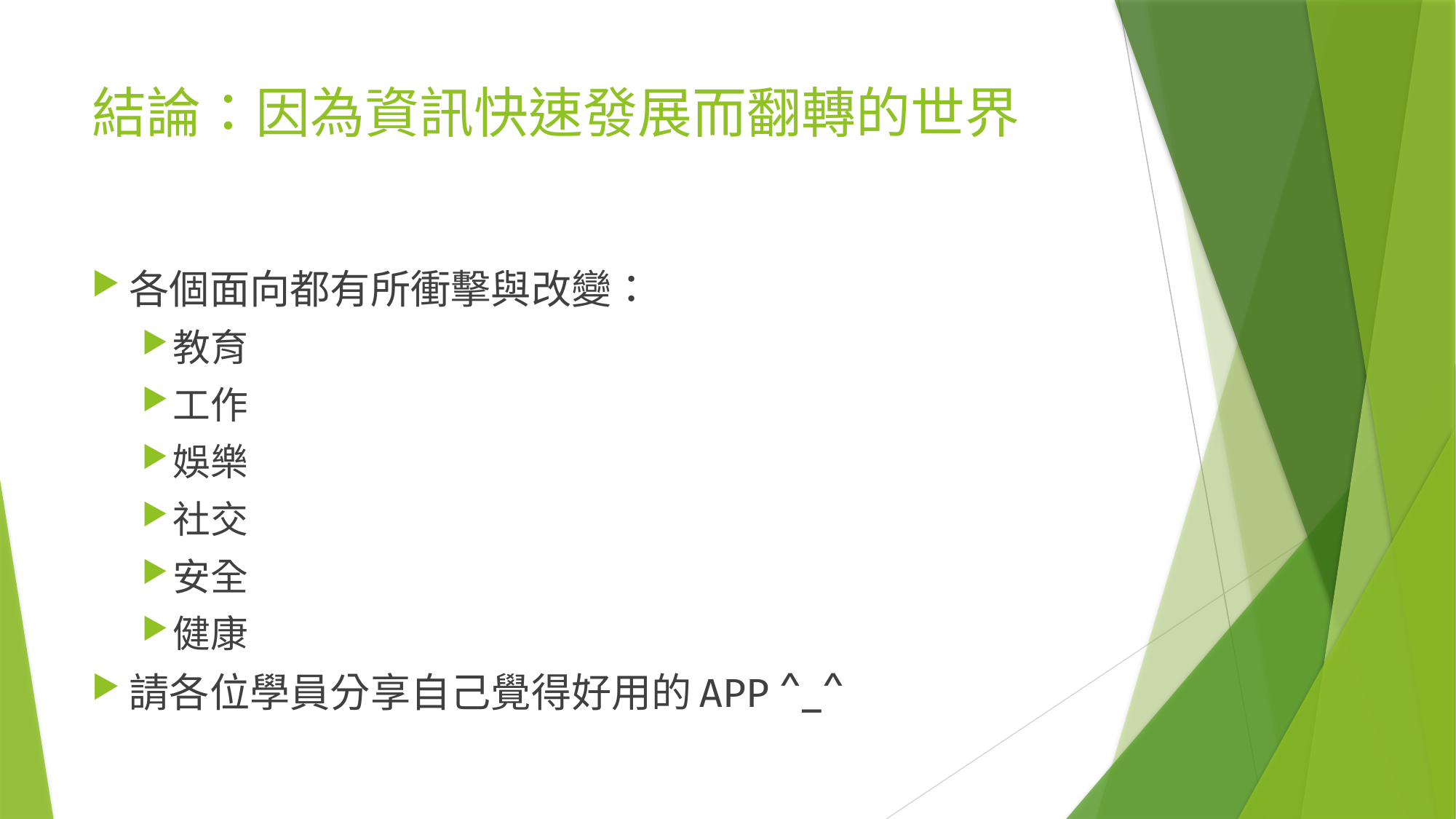

# 結論：因為資訊快速發展而翻轉的世界
各個面向都有所衝擊與改變：
教育
工作
娛樂
社交
安全
健康
請各位學員分享自己覺得好用的APP ^_^